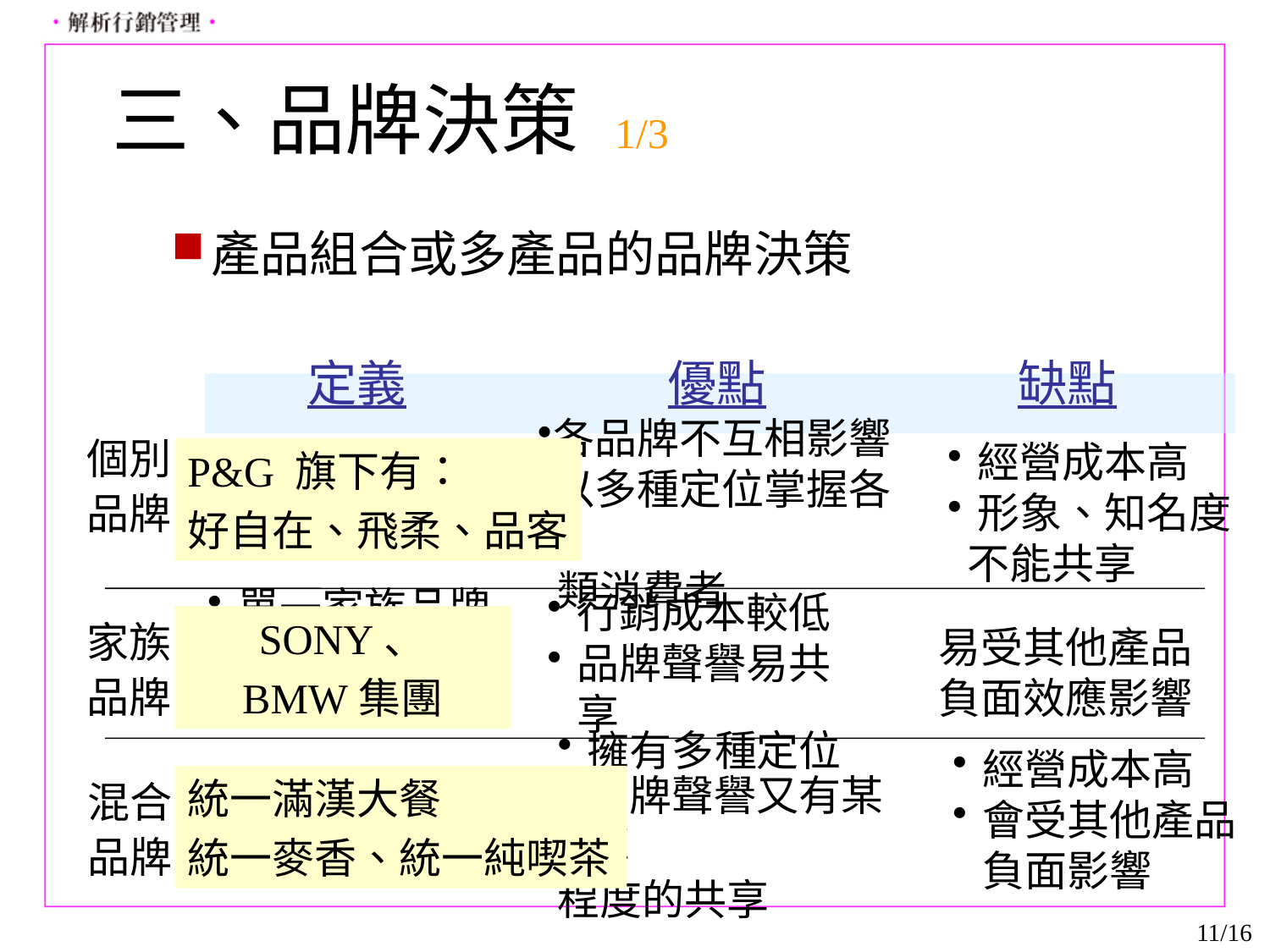

# 三、品牌決策 1/3
產品組合或多產品的品牌決策
定義
優點
缺點

個別
品牌
經營成本高
形象、知名度
 不能共享
各品牌不互相影響
以多種定位掌握各
 類消費者
旗下的產品各有
特定的品牌名稱
P&G 旗下有：
好自在、飛柔、品客

單一家族品牌
產品線家族品牌
行銷成本較低
品牌聲譽易共享
易受其他產品
負面效應影響
SONY、
BMW集團
家族
品牌
經營成本高
會受其他產品負面影響
擁有多種定位
品牌聲譽又有某種
程度的共享
結合公司名稱
以及個別品牌

統一滿漢大餐
統一麥香、統一純喫茶
混合
品牌
11/16